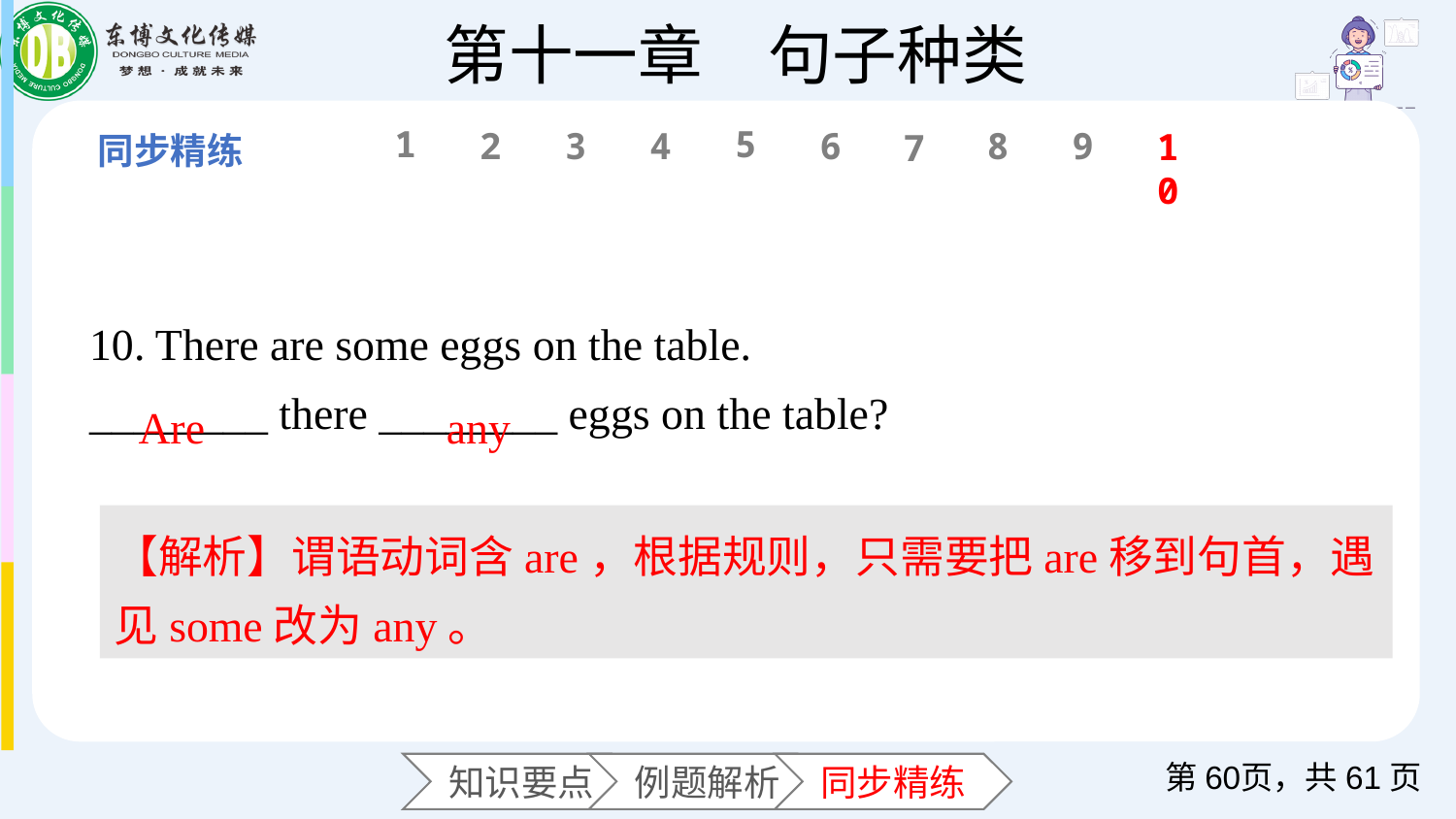

1
5
6
2
3
4
8
9
10
7

10. There are some eggs on the table.
________ there ________ eggs on the table?
Are
any
【解析】谓语动词含are，根据规则，只需要把are移到句首，遇见some改为any。